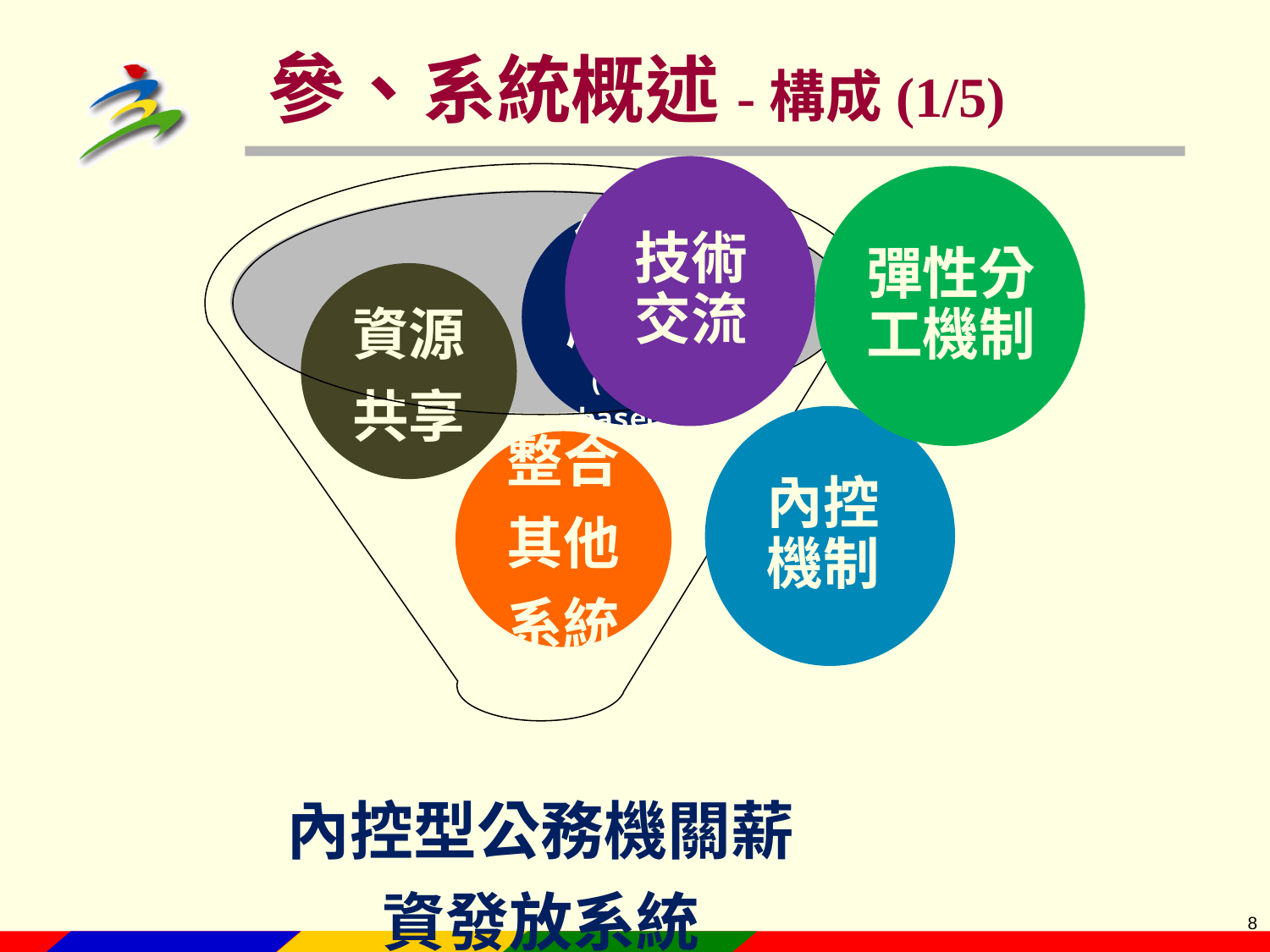

# 參、系統概述-構成(1/5)
內控型公務機關薪資發放系統
整合其他系統
資源共享

技術
交流

彈性分工機制

內控機制
8